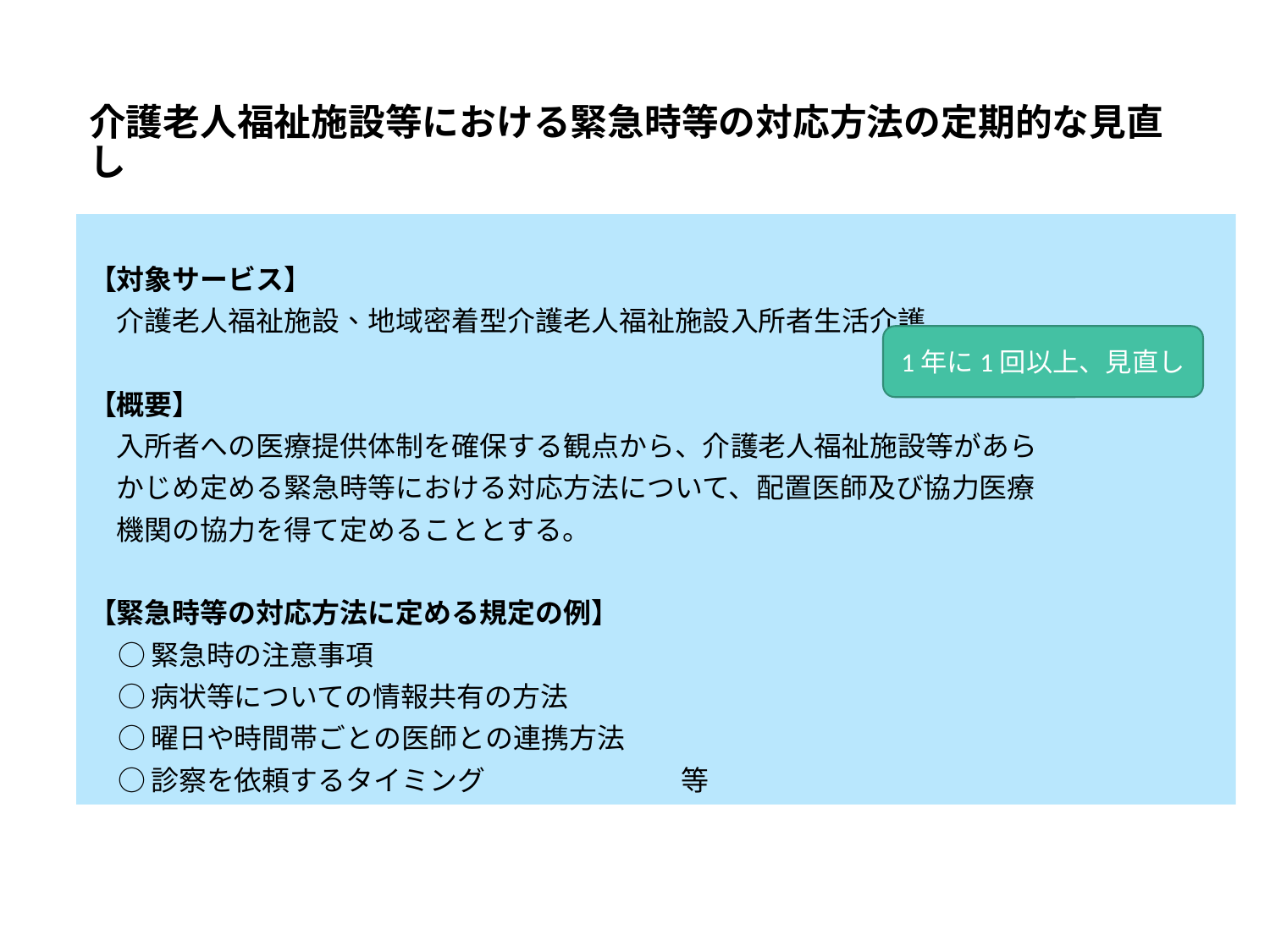

# 介護老人福祉施設等における緊急時等の対応方法の定期的な見直し

【対象サービス】
　介護老人福祉施設、地域密着型介護老人福祉施設入所者生活介護

【概要】
　入所者への医療提供体制を確保する観点から、介護老人福祉施設等があら
　かじめ定める緊急時等における対応方法について、配置医師及び協力医療
　機関の協力を得て定めることとする。

【緊急時等の対応方法に定める規定の例】
○緊急時の注意事項
○病状等についての情報共有の方法
○曜日や時間帯ごとの医師との連携方法
○診察を依頼するタイミング　　　　　　　等

1年に1回以上、見直し